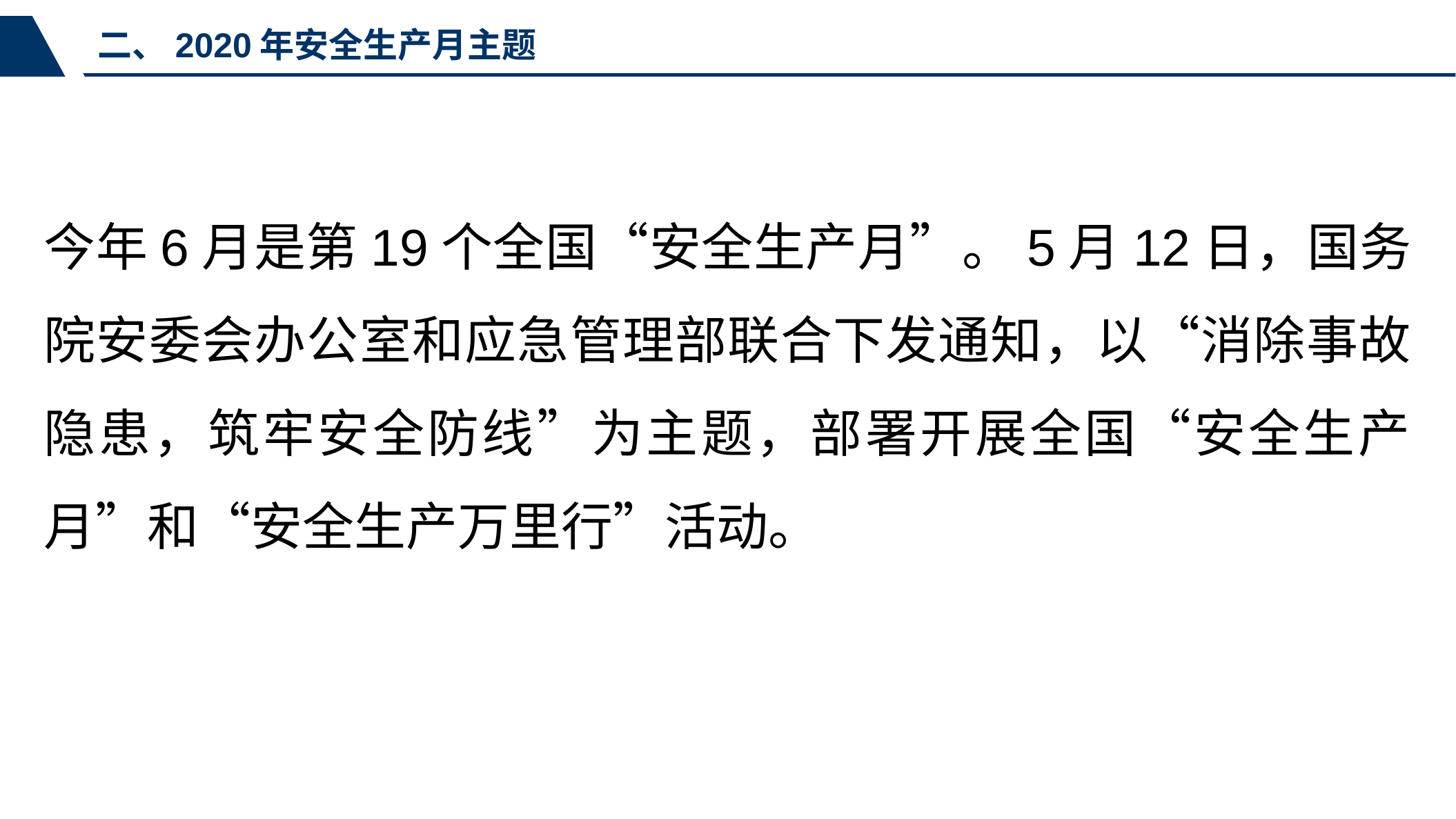

二、2020年安全生产月主题

今年6月是第19个全国“安全生产月”。5月12日，国务院安委会办公室和应急管理部联合下发通知，以“消除事故隐患，筑牢安全防线”为主题，部署开展全国“安全生产月”和“安全生产万里行”活动。